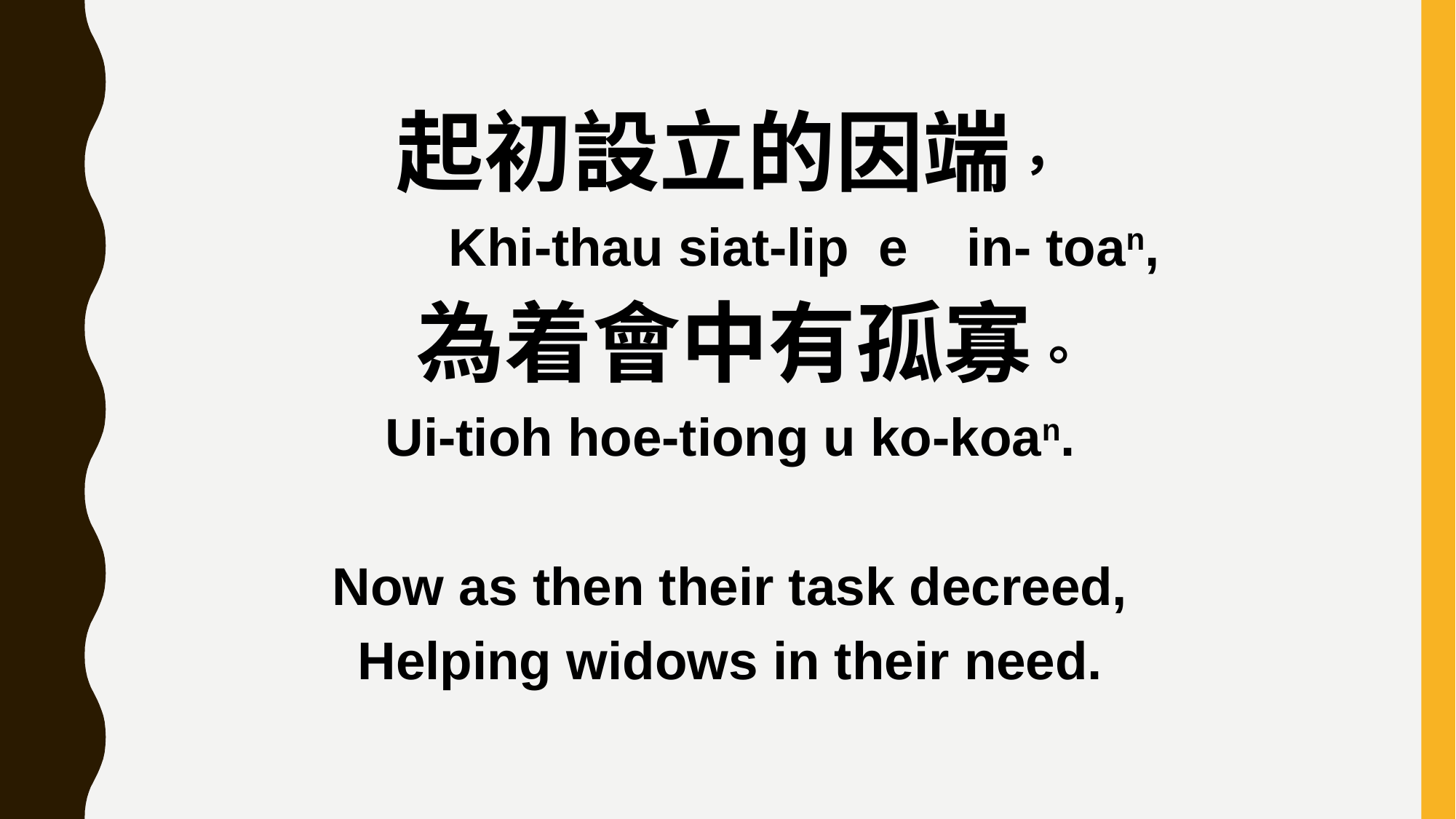

起初設立的因端，
                 Khi-thau siat-lip  e    in- toan,
 為着會中有孤寡。
Ui-tioh hoe-tiong u ko-koan.

Now as then their task decreed,
Helping widows in their need.